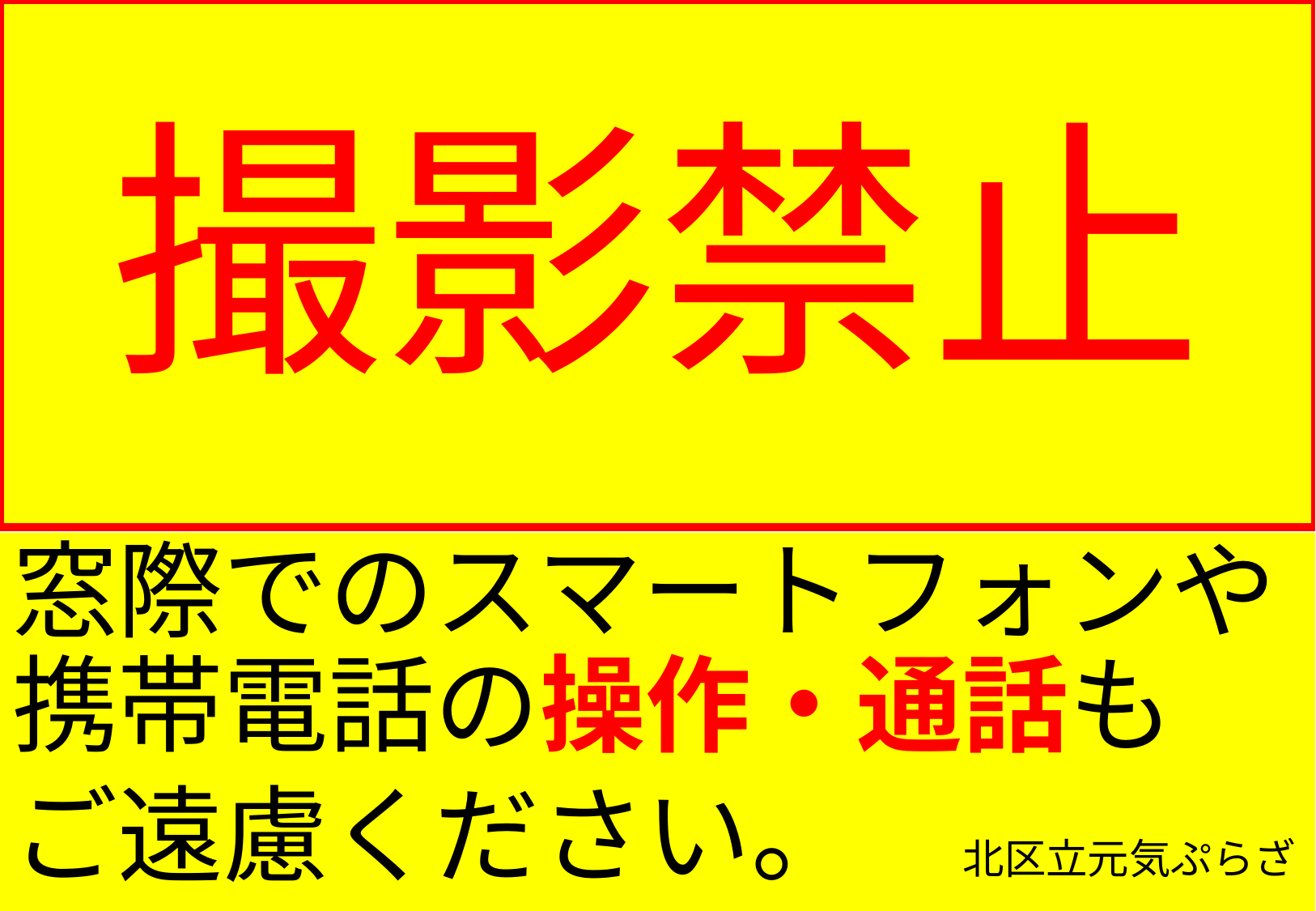

# 撮影禁止
窓際でのスマートフォンや携帯電話の操作・通話も
ご遠慮ください。　北区立元気ぷらざ